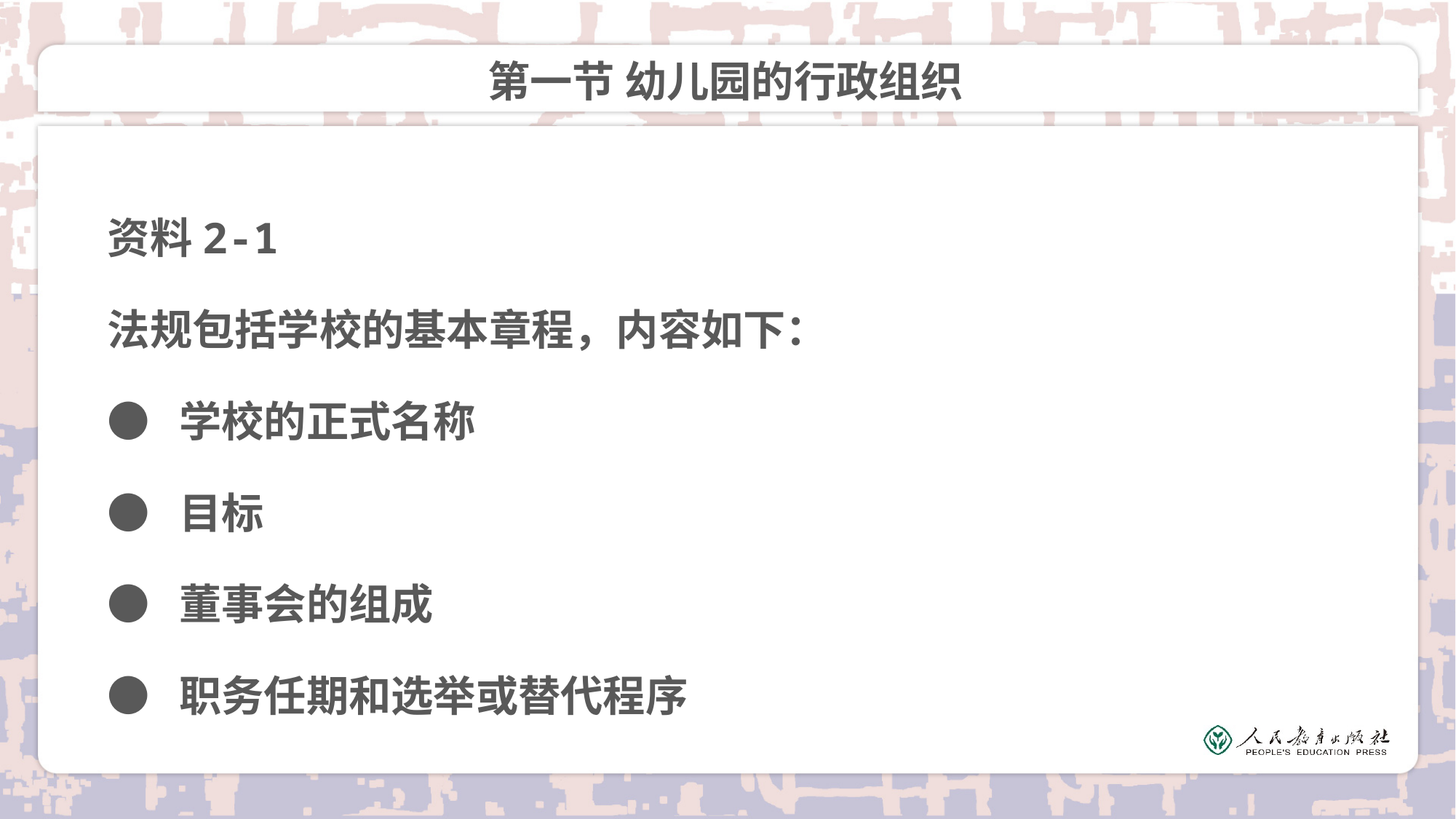

# 第一节 幼儿园的行政组织
资料2-1
法规包括学校的基本章程，内容如下：
●  学校的正式名称
●  目标
●  董事会的组成
●  职务任期和选举或替代程序